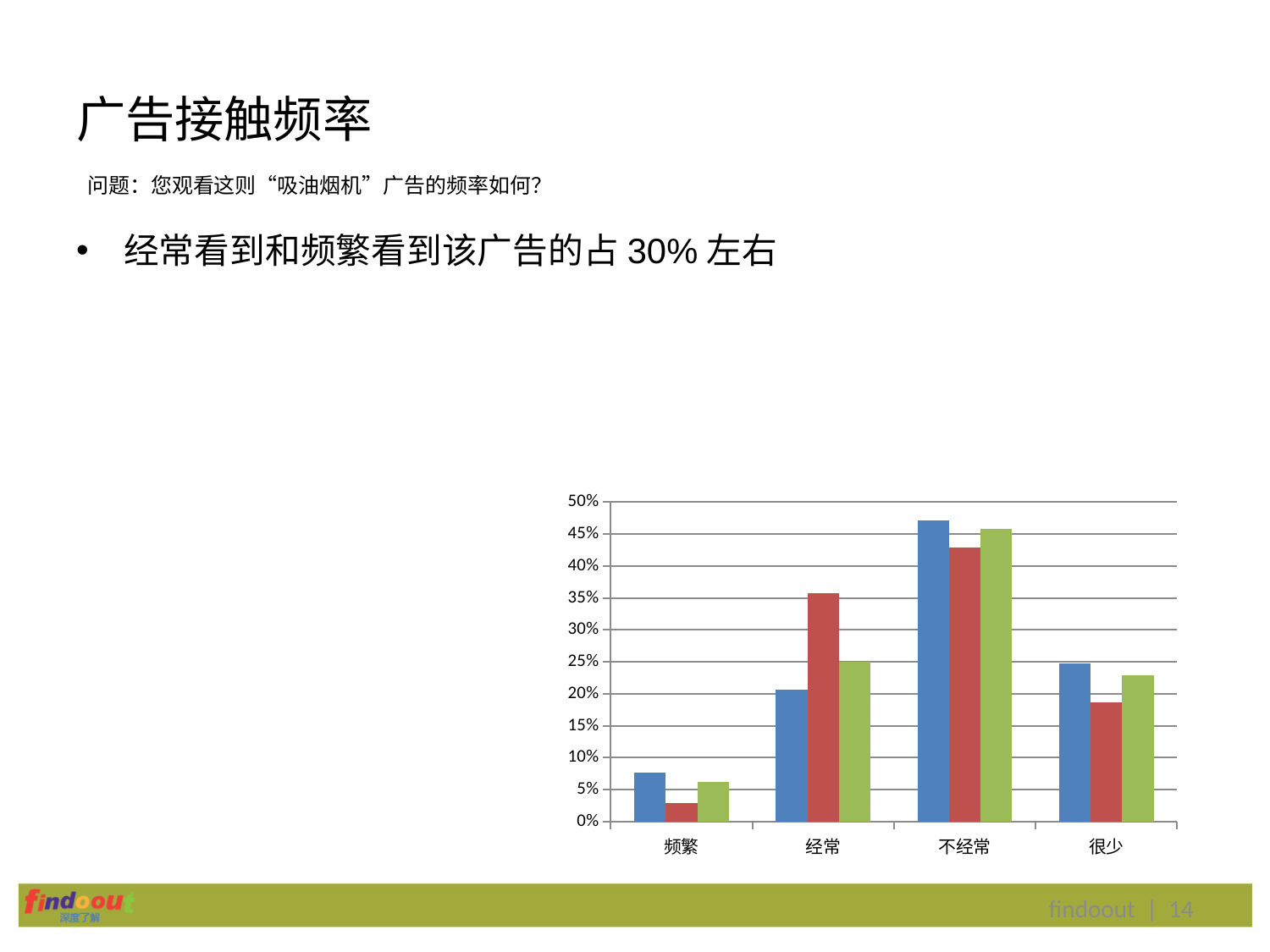

# 广告接触频率
问题：您观看这则“吸油烟机”广告的频率如何？
经常看到和频繁看到该广告的占30%左右

### Chart

| Category | 25-35岁 | 35-45岁 | Total |
|---|---|---|---|
| 频繁 | 0.076 | 0.028999999999999998 | 0.06200000000000002 |
| 经常 | 0.20600000000000004 | 0.35700000000000015 | 0.25 |
| 不经常 | 0.47100000000000014 | 0.42900000000000016 | 0.458 |
| 很少 | 0.24700000000000005 | 0.18600000000000008 | 0.229 |
findoout  |  14